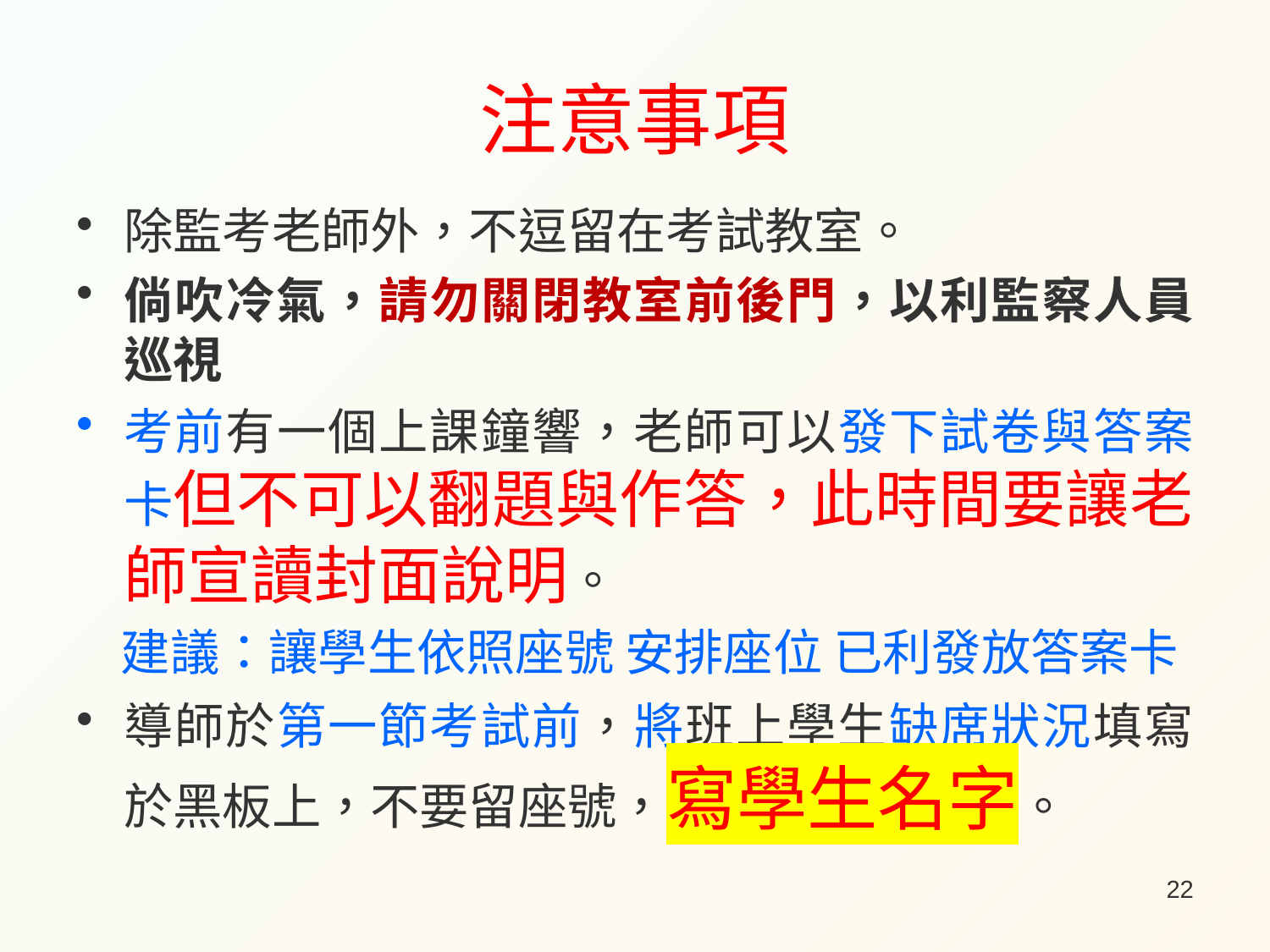

# 注意事項
除監考老師外，不逗留在考試教室。
倘吹冷氣，請勿關閉教室前後門，以利監察人員巡視
考前有一個上課鐘響，老師可以發下試卷與答案卡但不可以翻題與作答，此時間要讓老師宣讀封面說明。
   建議：讓學生依照座號 安排座位 已利發放答案卡
導師於第一節考試前，將班上學生缺席狀況填寫於黑板上，不要留座號，寫學生名字。
22